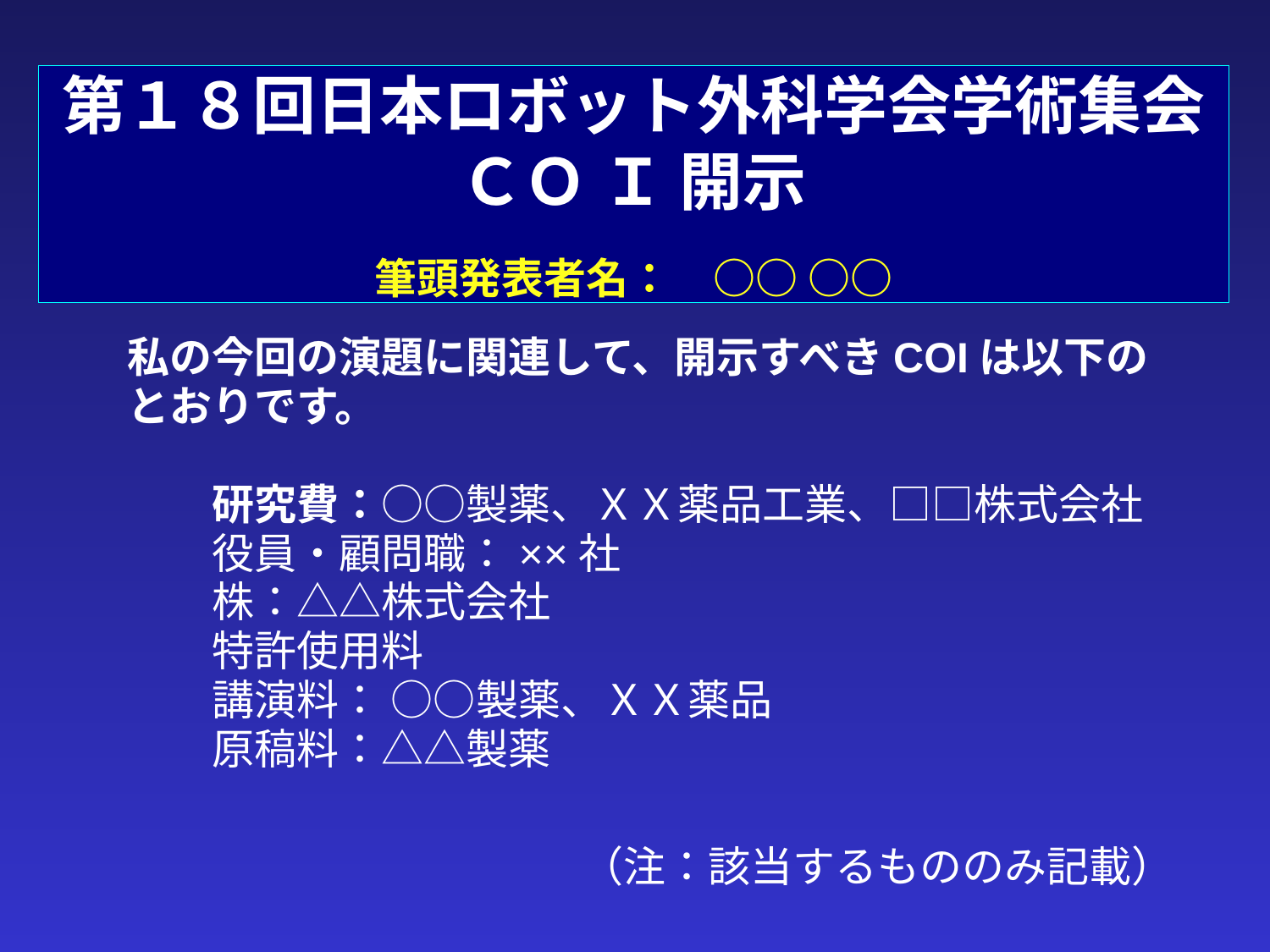

第１８回日本ロボット外科学会学術集会
ＣＯ Ｉ 開示
　
筆頭発表者名：　○○ ○○
私の今回の演題に関連して、開示すべきCOIは以下の
とおりです。

　　研究費：○○製薬、ＸＸ薬品工業、□□株式会社
　　役員・顧問職：××社
　　株：△△株式会社
　　特許使用料
　　講演料： ○○製薬、ＸＸ薬品
　　原稿料：△△製薬

（注：該当するもののみ記載）